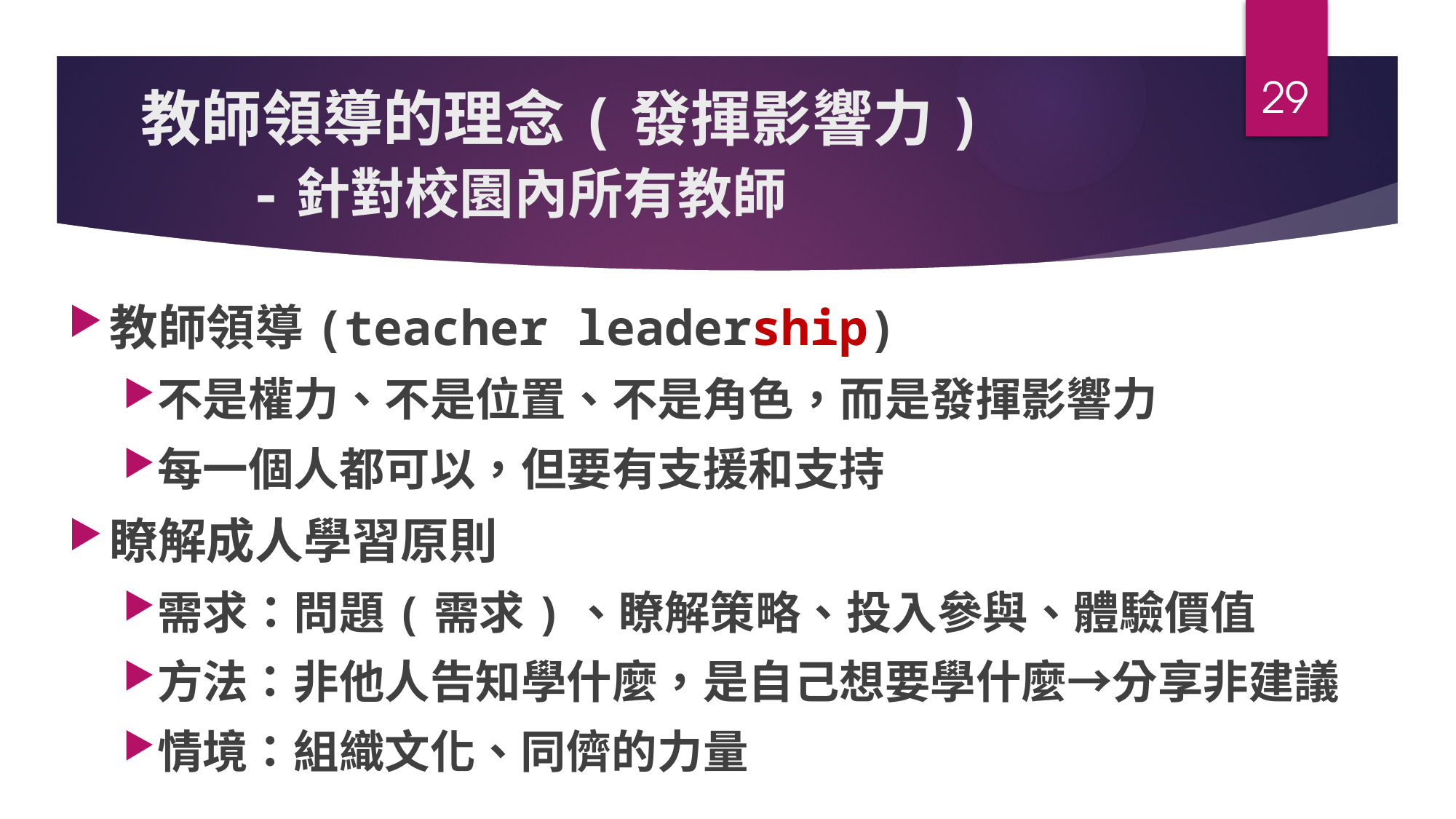

29
# 教師領導的理念(發揮影響力) -針對校園內所有教師
教師領導(teacher leadership)
不是權力、不是位置、不是角色，而是發揮影響力
每一個人都可以，但要有支援和支持
瞭解成人學習原則
需求：問題(需求)、瞭解策略、投入參與、體驗價值
方法：非他人告知學什麼，是自己想要學什麼→分享非建議
情境：組織文化、同儕的力量